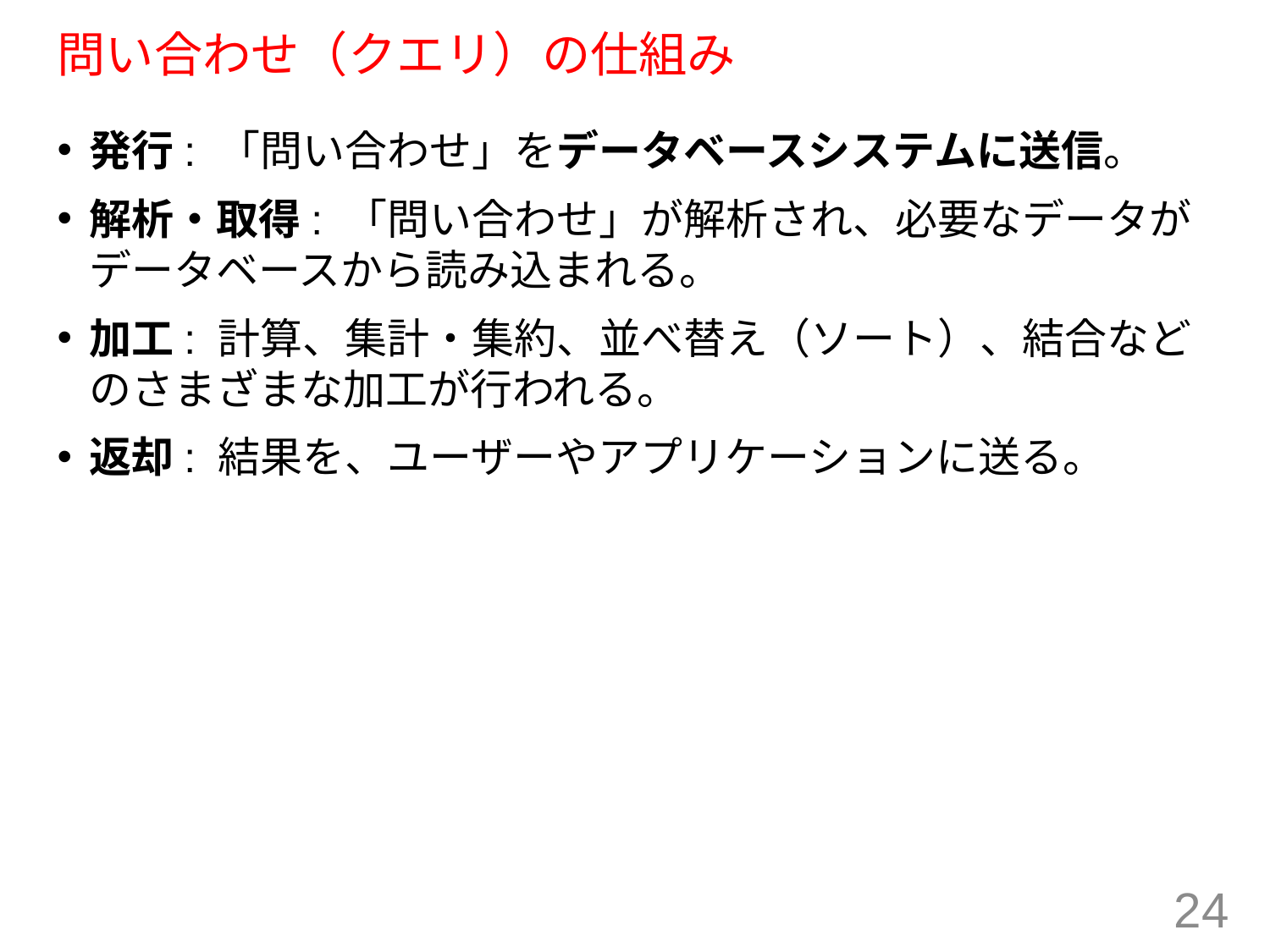

# 問い合わせ（クエリ）の仕組み
発行: 「問い合わせ」をデータベースシステムに送信。
解析・取得: 「問い合わせ」が解析され、必要なデータがデータベースから読み込まれる。
加工: 計算、集計・集約、並べ替え（ソート）、結合などのさまざまな加工が行われる。
返却: 結果を、ユーザーやアプリケーションに送る。
24